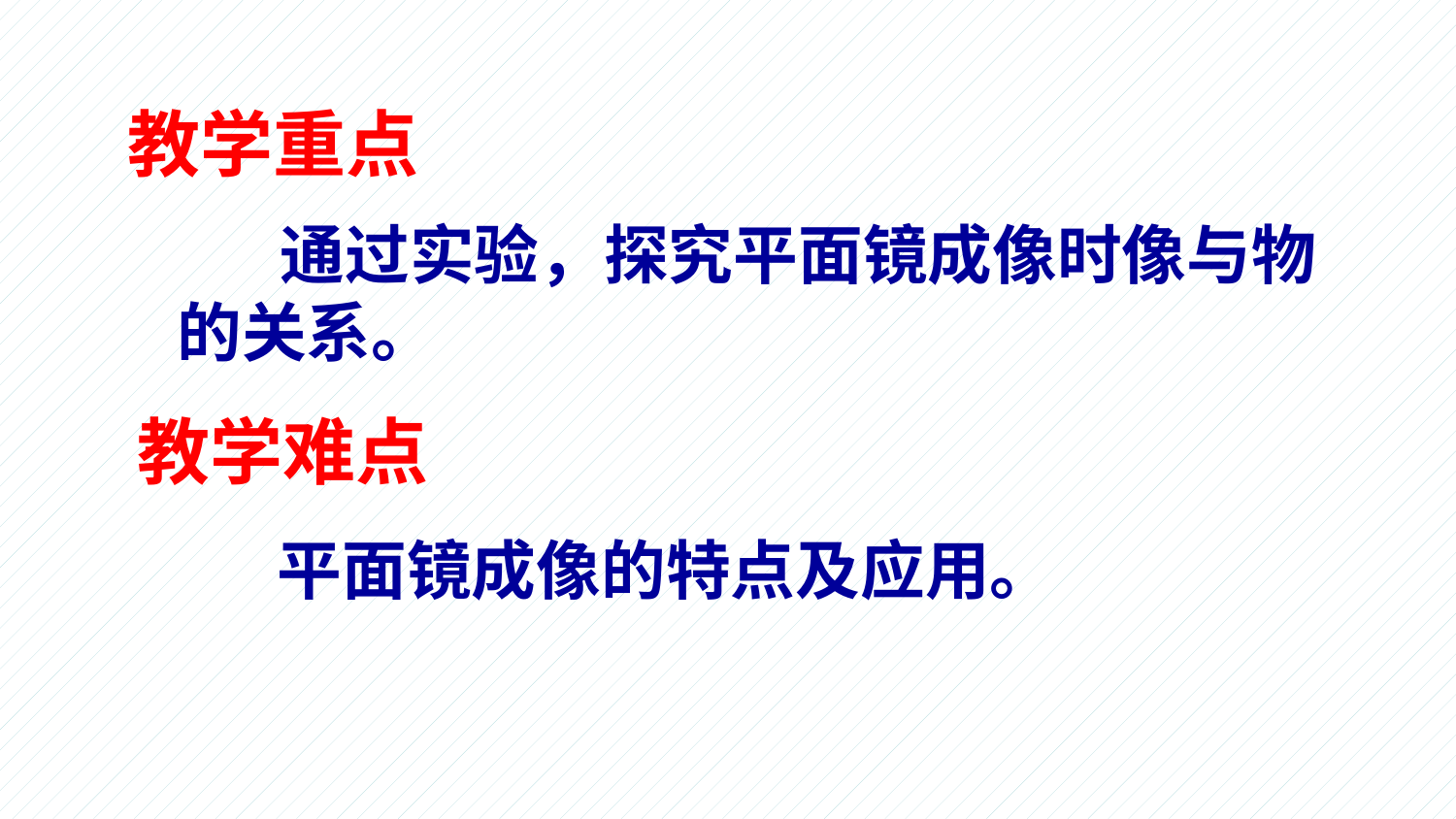

教学重点
      通过实验，探究平面镜成像时像与物的关系。
教学难点
      平面镜成像的特点及应用。